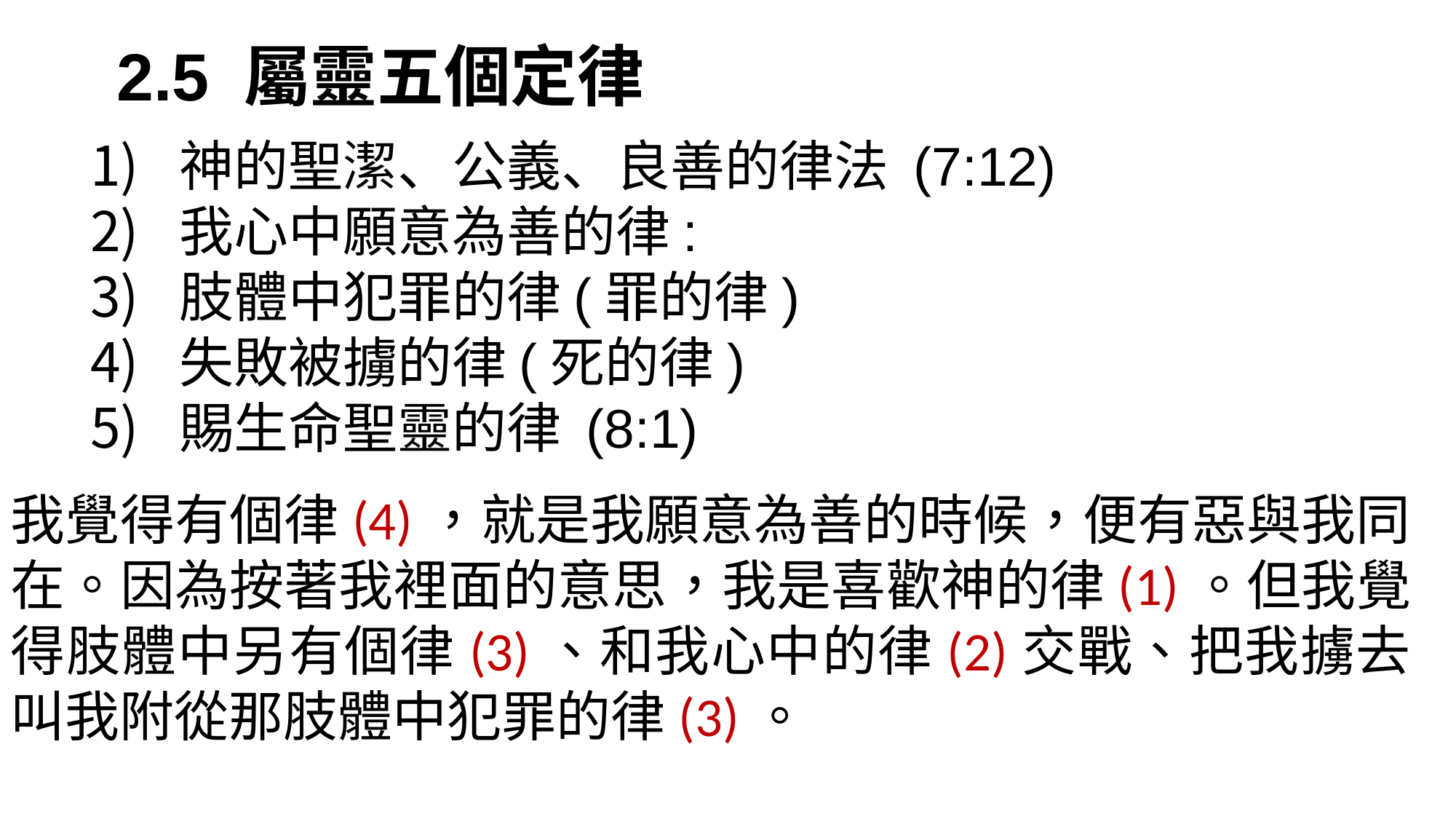

2.5 屬靈五個定律
神的聖潔、公義、良善的律法 (7:12)
我心中願意為善的律:
肢體中犯罪的律(罪的律)
失敗被擄的律(死的律)
賜生命聖靈的律 (8:1)

我覺得有個律(4)，就是我願意為善的時候，便有惡與我同在。因為按著我裡面的意思，我是喜歡神的律(1)。但我覺得肢體中另有個律(3)、和我心中的律(2)交戰、把我擄去叫我附從那肢體中犯罪的律(3)。